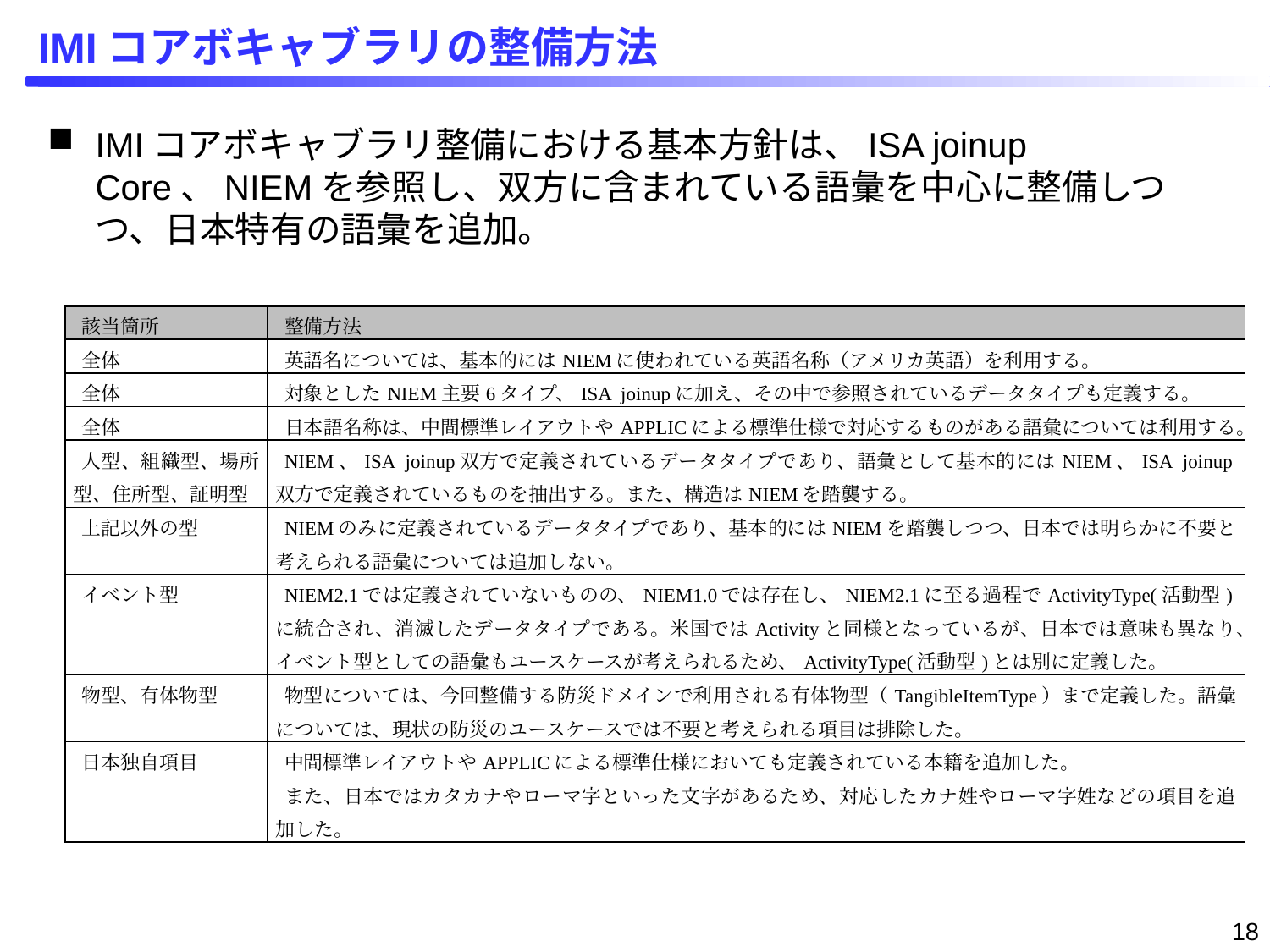

# IMIコアボキャブラリの整備方法
IMIコアボキャブラリ整備における基本方針は、ISA joinup Core、NIEMを参照し、双方に含まれている語彙を中心に整備しつつ、日本特有の語彙を追加。
| 該当箇所 | 整備方法 |
| --- | --- |
| 全体 | 英語名については、基本的にはNIEMに使われている英語名称（アメリカ英語）を利用する。 |
| 全体 | 対象としたNIEM主要6タイプ、ISA joinupに加え、その中で参照されているデータタイプも定義する。 |
| 全体 | 日本語名称は、中間標準レイアウトやAPPLICによる標準仕様で対応するものがある語彙については利用する。 |
| 人型、組織型、場所型、住所型、証明型 | NIEM、ISA joinup双方で定義されているデータタイプであり、語彙として基本的にはNIEM、ISA joinup双方で定義されているものを抽出する。また、構造はNIEMを踏襲する。 |
| 上記以外の型 | NIEMのみに定義されているデータタイプであり、基本的にはNIEMを踏襲しつつ、日本では明らかに不要と考えられる語彙については追加しない。 |
| イベント型 | NIEM2.1では定義されていないものの、NIEM1.0では存在し、NIEM2.1に至る過程でActivityType(活動型)に統合され、消滅したデータタイプである。米国ではActivityと同様となっているが、日本では意味も異なり、イベント型としての語彙もユースケースが考えられるため、ActivityType(活動型)とは別に定義した。 |
| 物型、有体物型 | 物型については、今回整備する防災ドメインで利用される有体物型（TangibleItemType）まで定義した。語彙については、現状の防災のユースケースでは不要と考えられる項目は排除した。 |
| 日本独自項目 | 中間標準レイアウトやAPPLICによる標準仕様においても定義されている本籍を追加した。 また、日本ではカタカナやローマ字といった文字があるため、対応したカナ姓やローマ字姓などの項目を追加した。 |
18